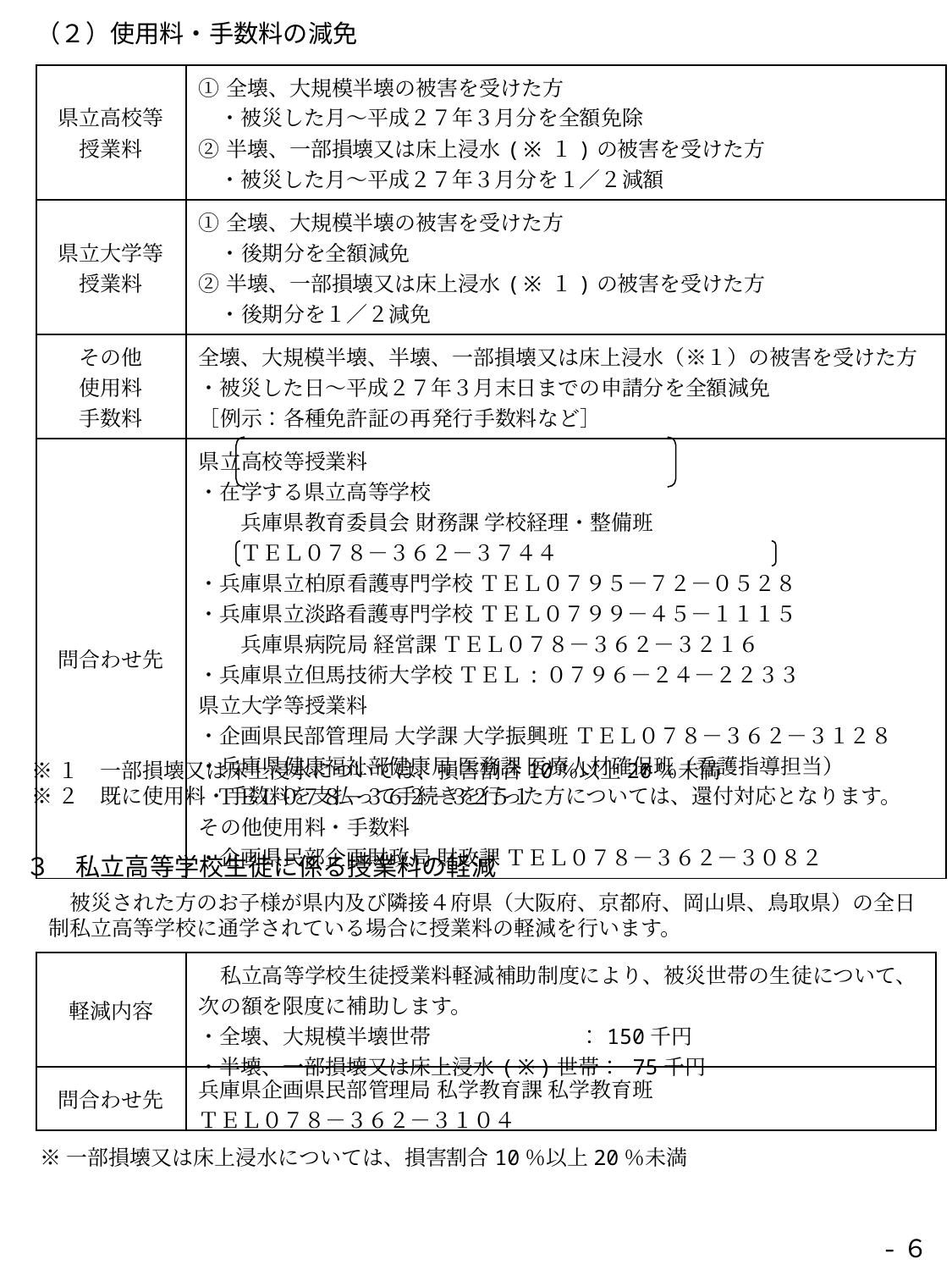

（２）使用料・手数料の減免
| 県立高校等 授業料 | ①全壊、大規模半壊の被害を受けた方 　・被災した月～平成２７年３月分を全額免除 ②半壊、一部損壊又は床上浸水(※１)の被害を受けた方 　・被災した月～平成２７年３月分を１／２減額 |
| --- | --- |
| 県立大学等 授業料 | ①全壊、大規模半壊の被害を受けた方 　・後期分を全額減免 ②半壊、一部損壊又は床上浸水(※１)の被害を受けた方 　・後期分を１／２減免 |
| その他 使用料 手数料 | 全壊、大規模半壊、半壊、一部損壊又は床上浸水（※１）の被害を受けた方 ・被災した日～平成２７年３月末日までの申請分を全額減免 ［例示：各種免許証の再発行手数料など］ |
| 問合わせ先 | 県立高校等授業料 ・在学する県立高等学校 　　兵庫県教育委員会 財務課 学校経理・整備班 　　ＴＥＬ０７８－３６２－３７４４ ・兵庫県立柏原看護専門学校 ＴＥＬ０７９５－７２－０５２８　 ・兵庫県立淡路看護専門学校 ＴＥＬ０７９９－４５－１１１５ 　　兵庫県病院局 経営課 ＴＥＬ０７８－３６２－３２１６ ・兵庫県立但馬技術大学校 ＴＥＬ:０７９６－２４－２２３３ 県立大学等授業料 ・企画県民部管理局 大学課 大学振興班 ＴＥＬ０７８－３６２－３１２８ ・兵庫県健康福祉部健康局 医務課 医療人材確保班（看護指導担当） ＴＥＬ０７８－３６２－３２５１ その他使用料・手数料 ・企画県民部企画財政局 財政課 ＴＥＬ０７８－３６２－３０８２ |

※１　一部損壊又は床上浸水については、損害割合10％以上20％未満
※２　既に使用料・手数料を支払って手続きを行った方については、還付対応となります。
３　私立高等学校生徒に係る授業料の軽減
　被災された方のお子様が県内及び隣接４府県（大阪府、京都府、岡山県、鳥取県）の全日制私立高等学校に通学されている場合に授業料の軽減を行います。
| 軽減内容 | 私立高等学校生徒授業料軽減補助制度により、被災世帯の生徒について、次の額を限度に補助します。 ・全壊、大規模半壊世帯　　　　　　　：150千円 ・半壊、一部損壊又は床上浸水(※)世帯： 75千円 |
| --- | --- |
| 問合わせ先 | 兵庫県企画県民部管理局 私学教育課 私学教育班　 ＴＥＬ０７８－３６２－３１０４ |
※一部損壊又は床上浸水については、損害割合10％以上20％未満
-６-